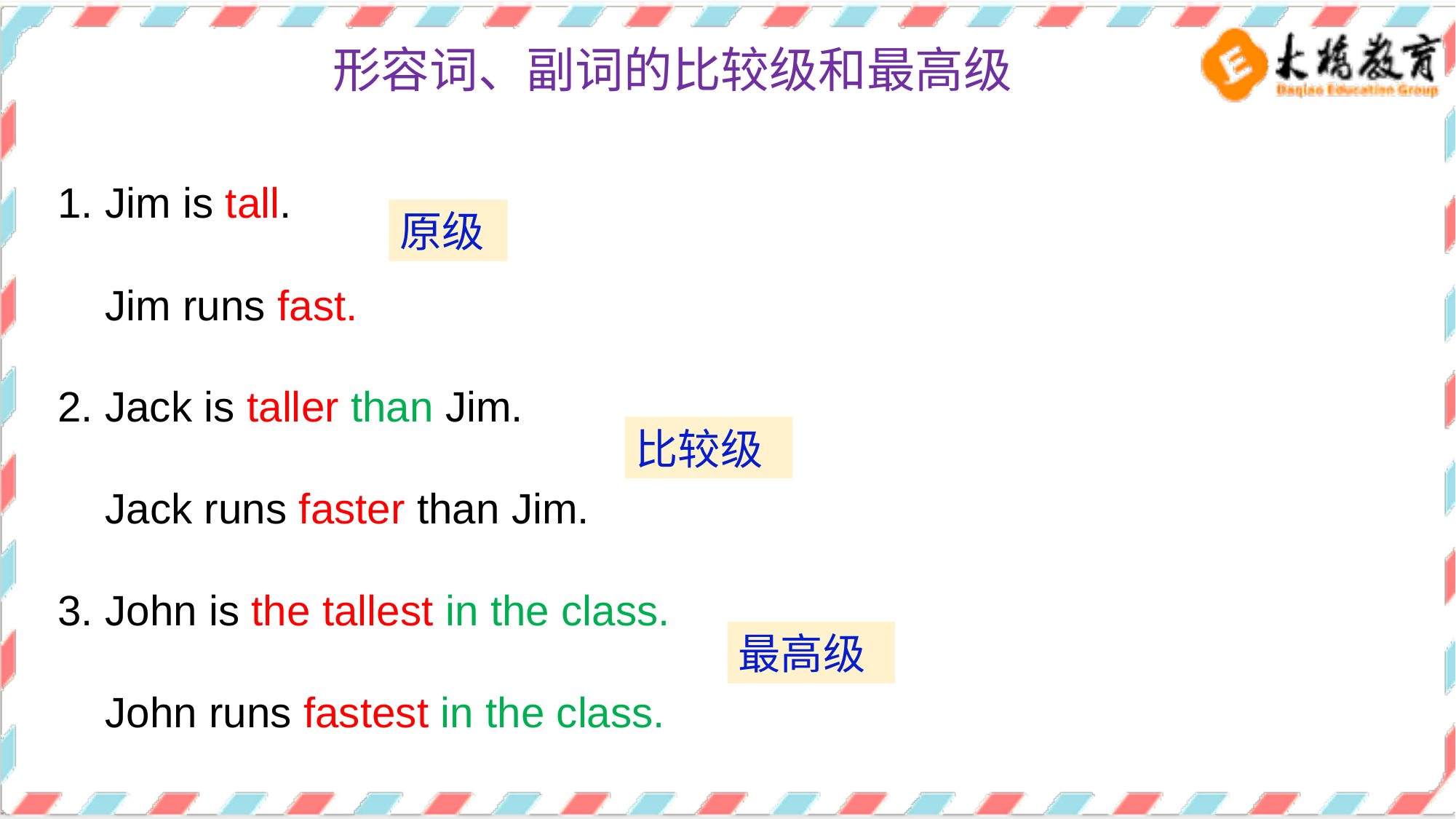

形容词、副词的比较级和最高级
1. Jim is tall.
    Jim runs fast.
2. Jack is taller than Jim.
    Jack runs faster than Jim.
3. John is the tallest in the class.
    John runs fastest in the class.
原级
比较级
最高级